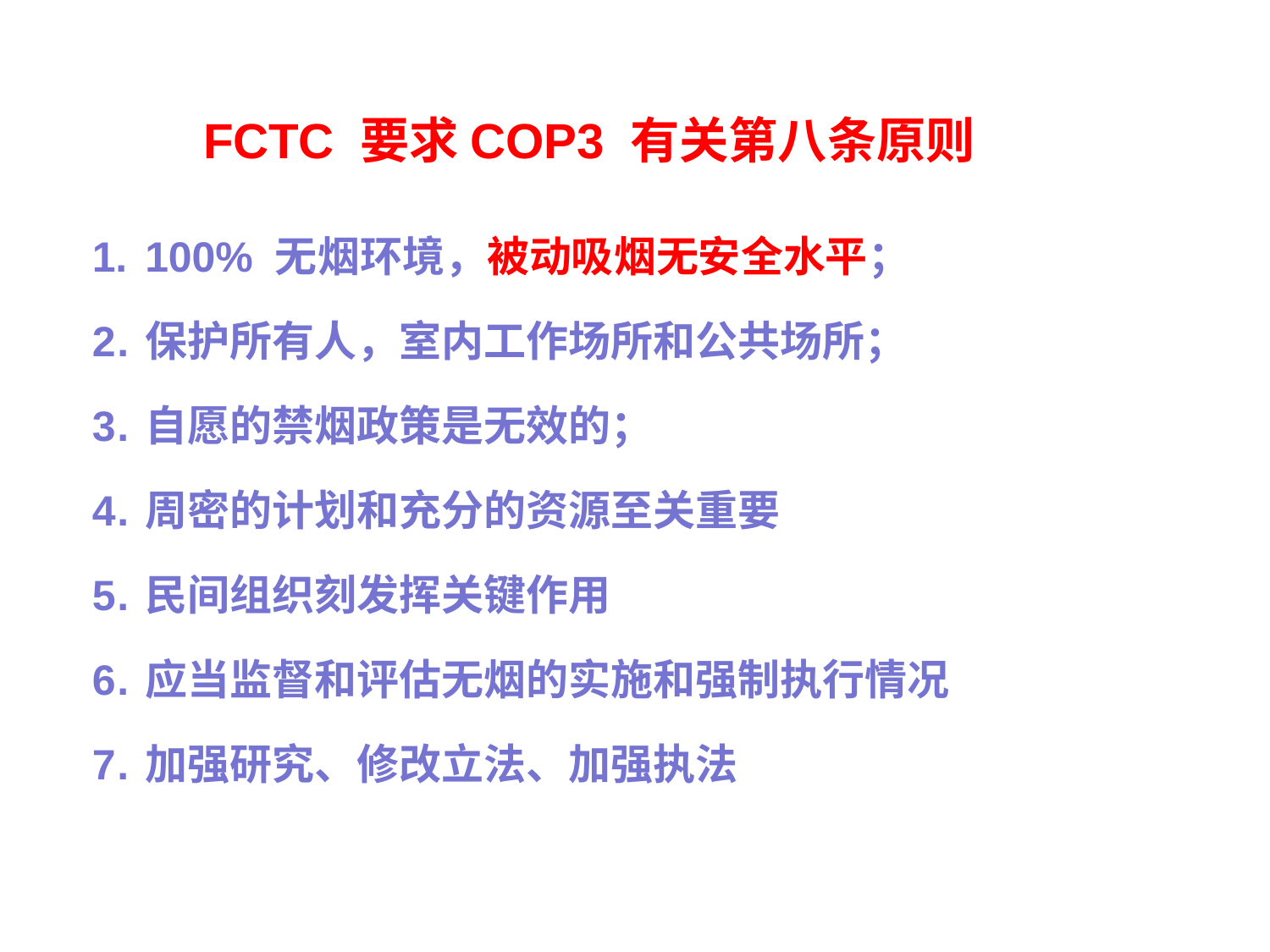

# FCTC 要求COP3 有关第八条原则
100% 无烟环境，被动吸烟无安全水平；
保护所有人，室内工作场所和公共场所；
自愿的禁烟政策是无效的；
周密的计划和充分的资源至关重要
民间组织刻发挥关键作用
应当监督和评估无烟的实施和强制执行情况
加强研究、修改立法、加强执法